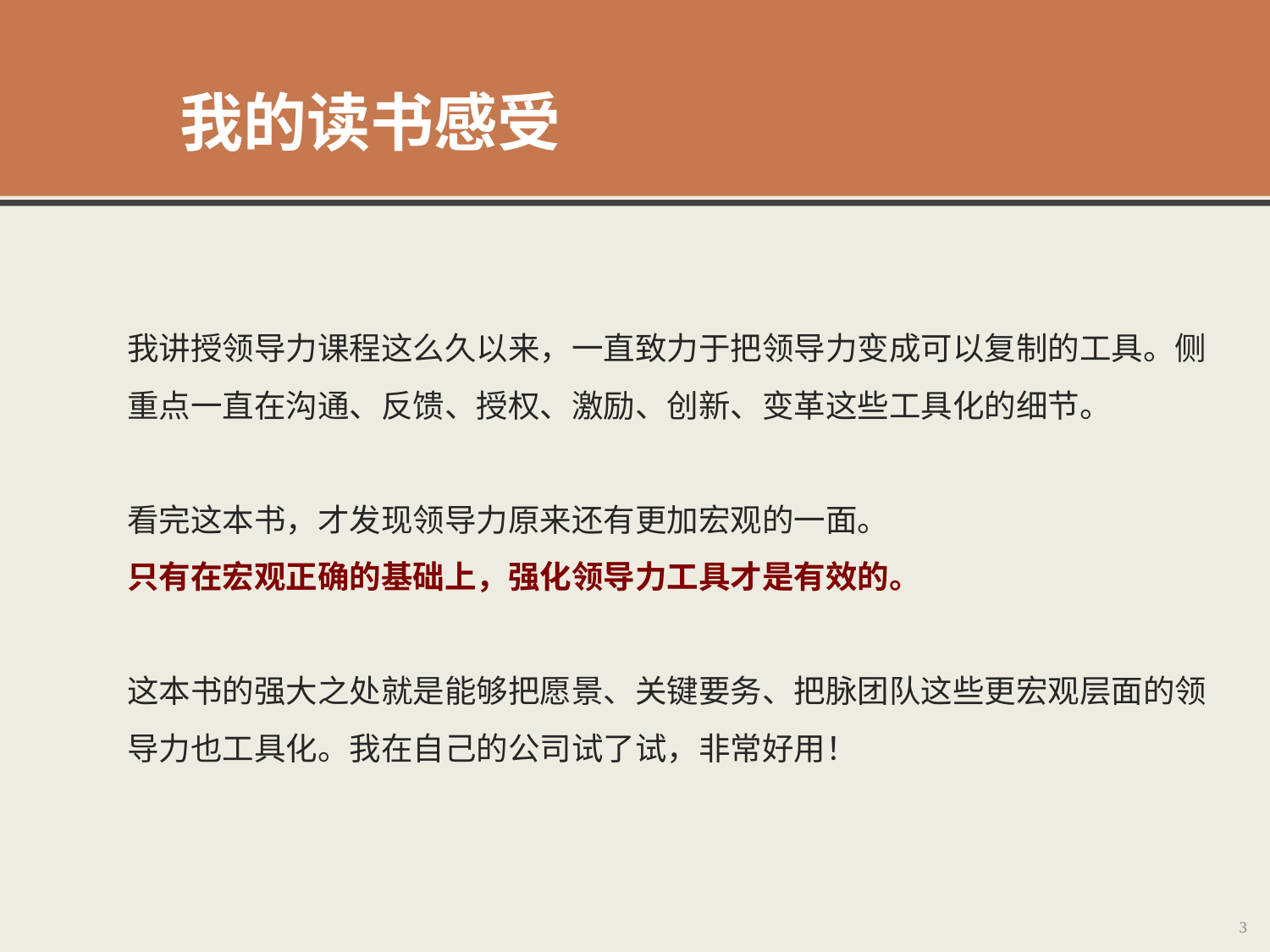

我的读书感受

我讲授领导力课程这么久以来，一直致力于把领导力变成可以复制的工具。侧重点一直在沟通、反馈、授权、激励、创新、变革这些工具化的细节。

看完这本书，才发现领导力原来还有更加宏观的一面。
只有在宏观正确的基础上，强化领导力工具才是有效的。

这本书的强大之处就是能够把愿景、关键要务、把脉团队这些更宏观层面的领导力也工具化。我在自己的公司试了试，非常好用！

3